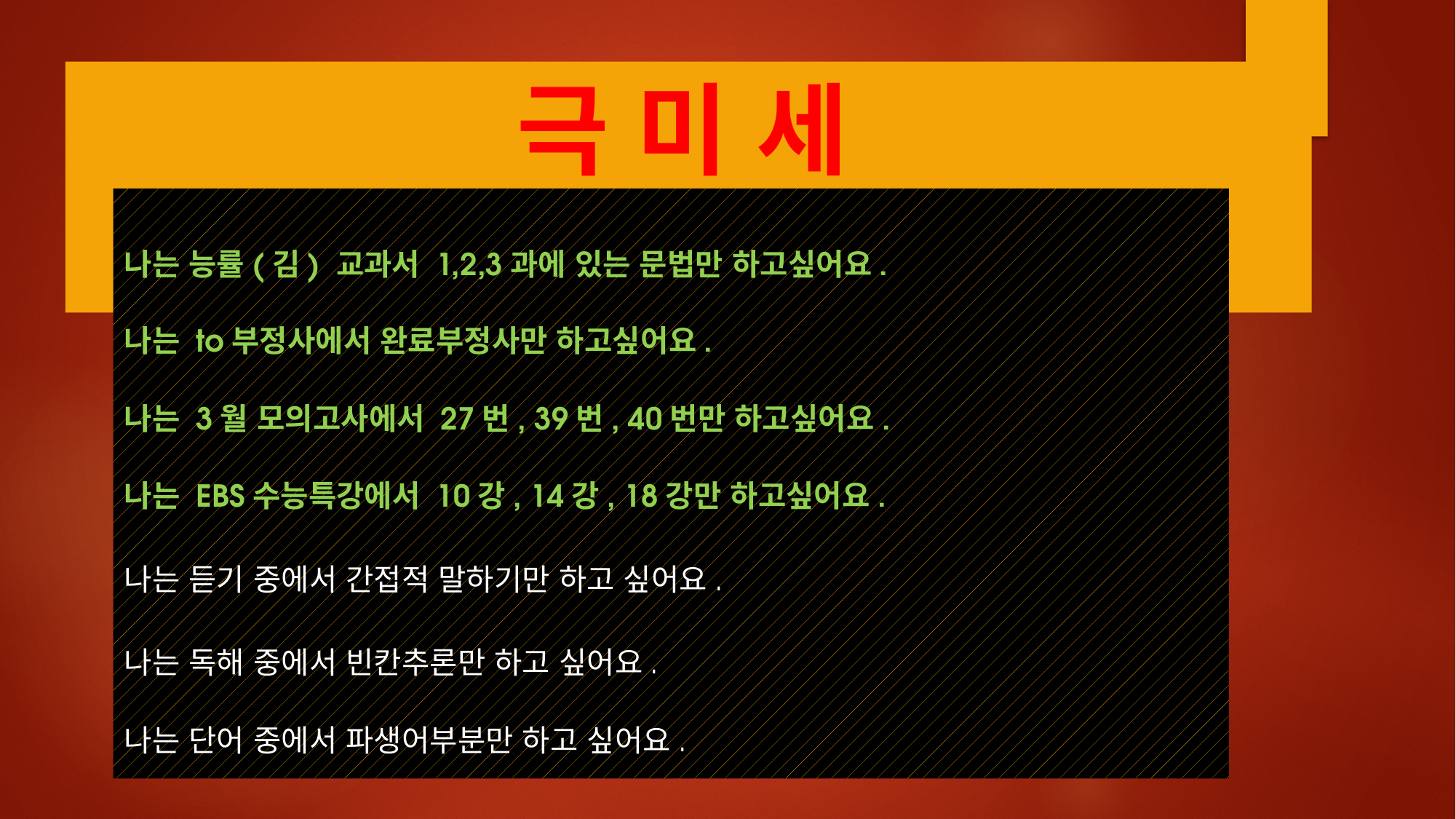

극 미 세

나는 능률(김) 교과서 1,2,3과에 있는 문법만 하고싶어요.

나는 to부정사에서 완료부정사만 하고싶어요.

나는 3월 모의고사에서 27번, 39번, 40번만 하고싶어요.

나는 EBS수능특강에서 10강, 14강, 18강만 하고싶어요.

나는 듣기 중에서 간접적 말하기만 하고 싶어요.

나는 독해 중에서 빈칸추론만 하고 싶어요.

나는 단어 중에서 파생어부분만 하고 싶어요.